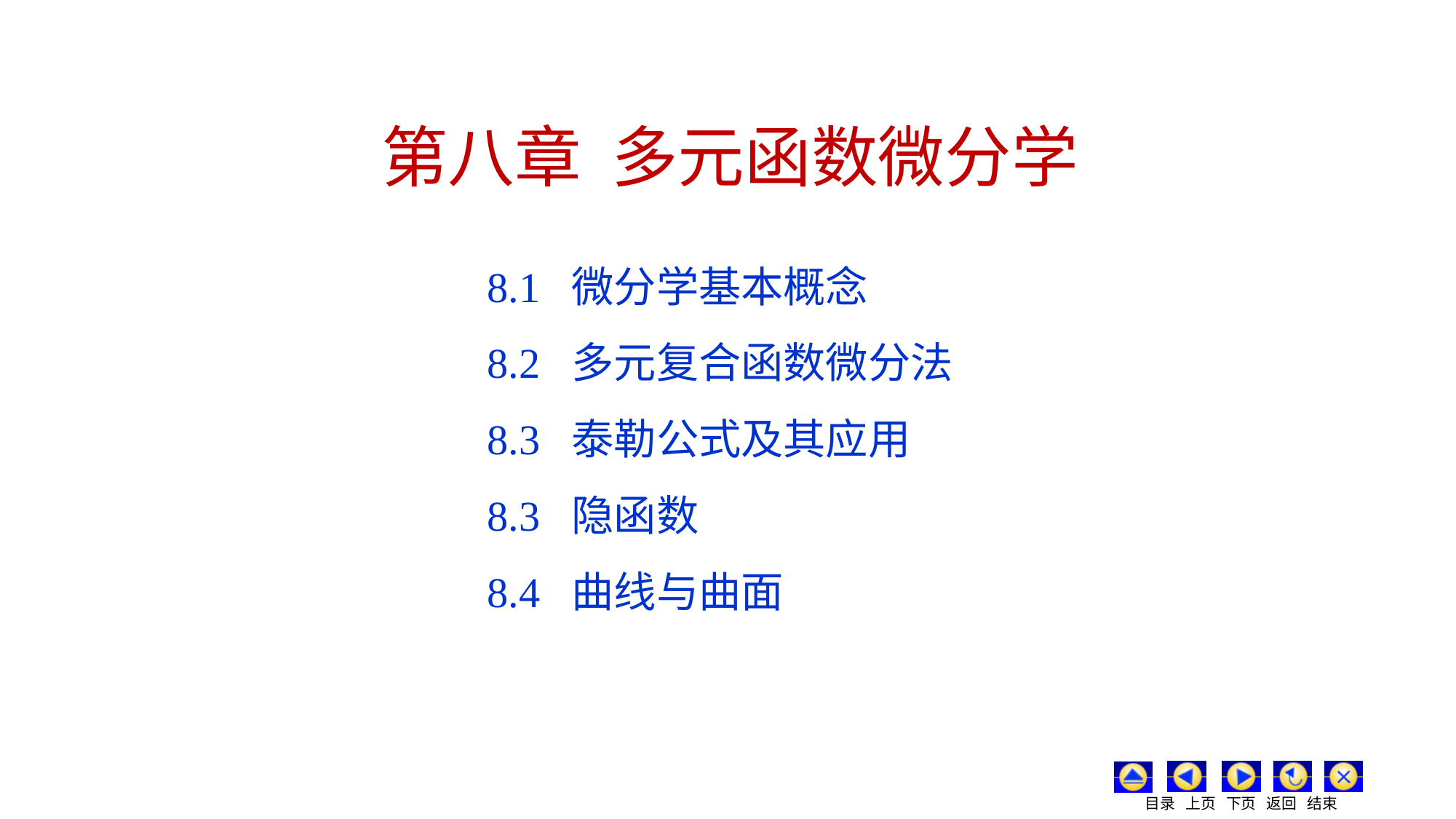

# 第八章  多元函数微分学
8.1  微分学基本概念
8.2  多元复合函数微分法
8.3  泰勒公式及其应用
8.3  隐函数
8.4  曲线与曲面